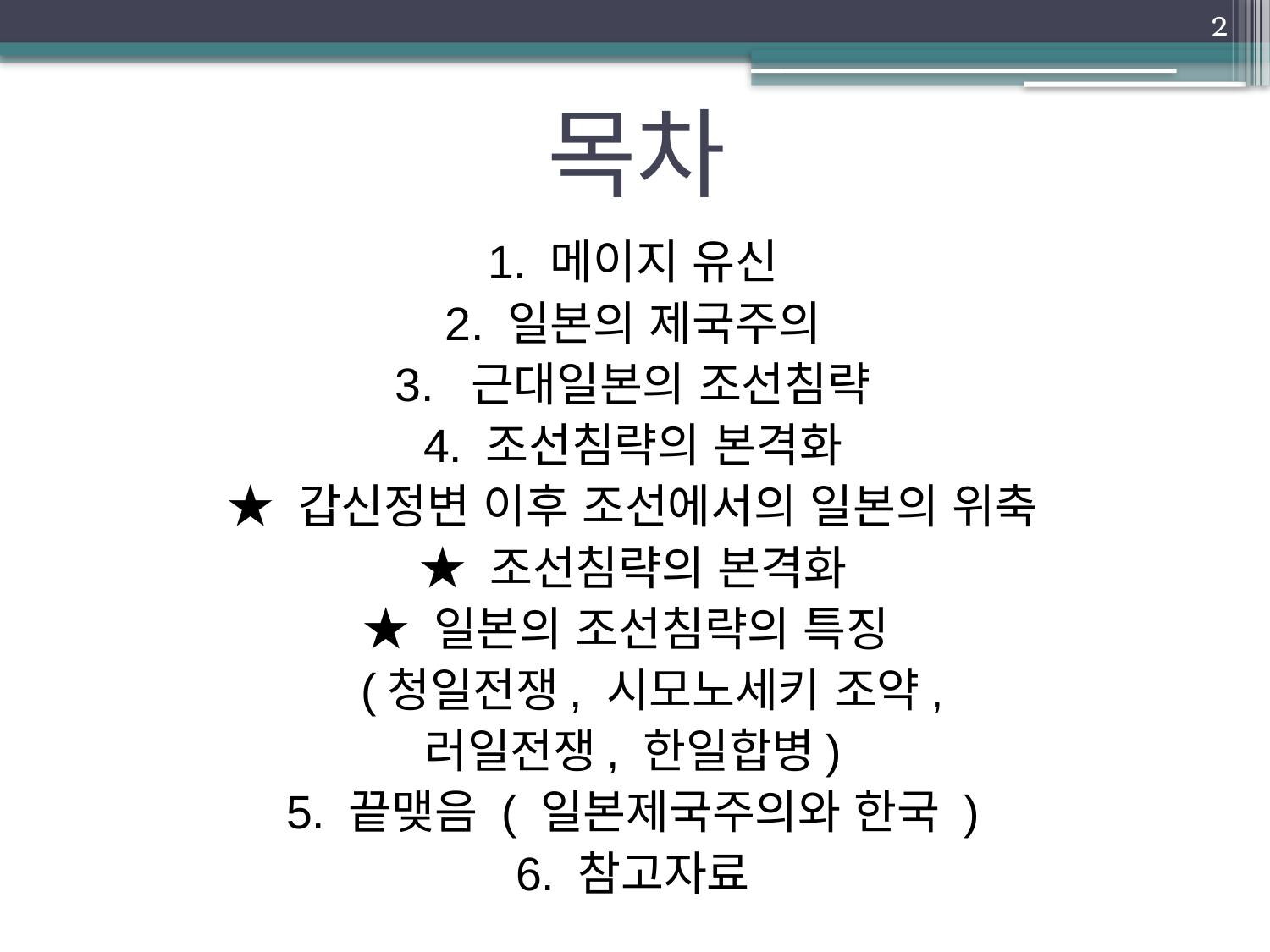

2
# 목차
1. 메이지 유신
2. 일본의 제국주의
3.  근대일본의 조선침략
4. 조선침략의 본격화
★ 갑신정변 이후 조선에서의 일본의 위축
★ 조선침략의 본격화
★ 일본의 조선침략의 특징
    (청일전쟁, 시모노세키 조약,
러일전쟁, 한일합병)
5. 끝맺음 ( 일본제국주의와 한국 )
6. 참고자료